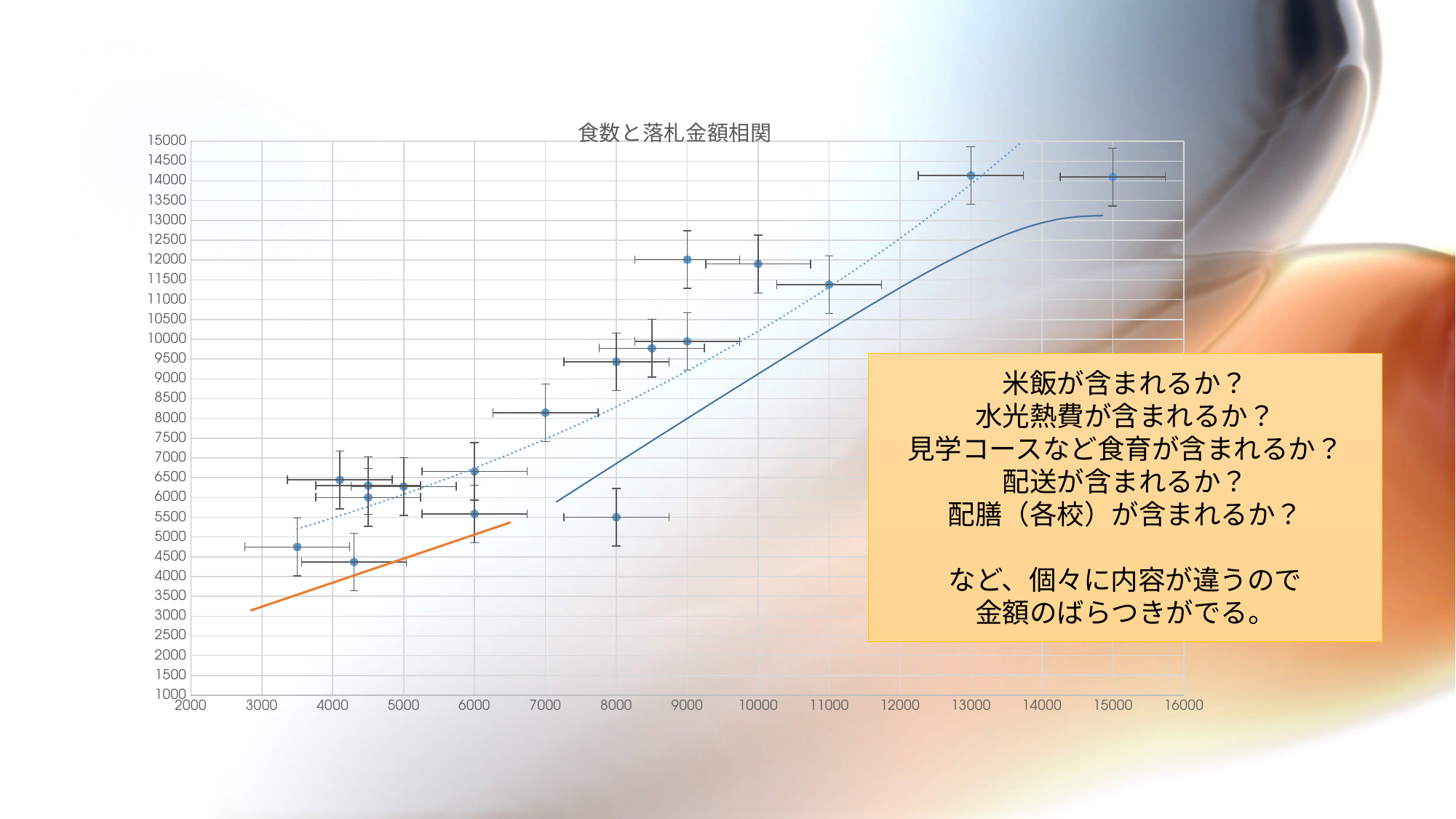

### Chart: 食数と落札金額相関

| Category | 金額 |
|---|---|
米飯が含まれるか？
水光熱費が含まれるか？
見学コースなど食育が含まれるか？
配送が含まれるか？
配膳（各校）が含まれるか？

など、個々に内容が違うので
金額のばらつきがでる。